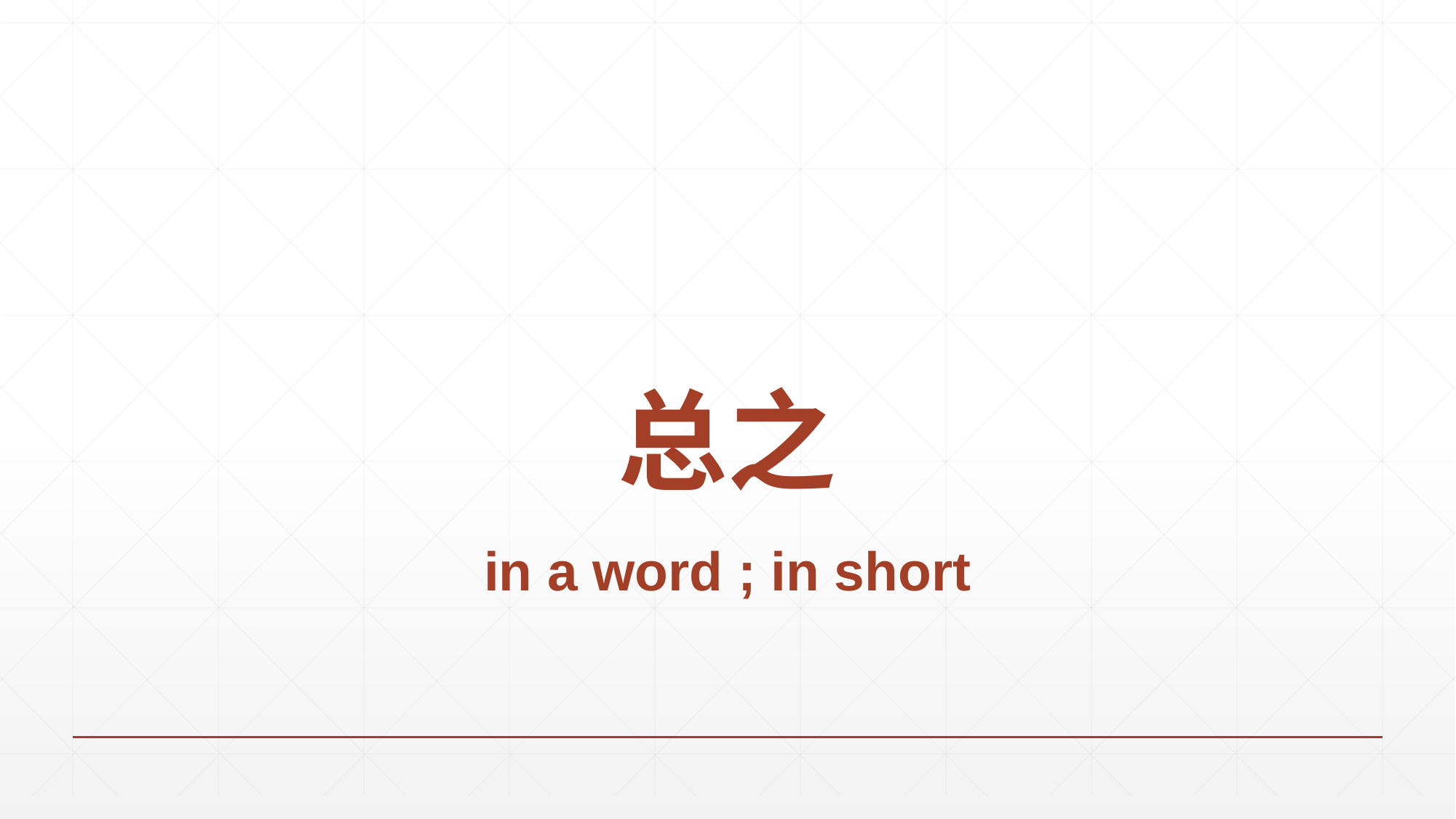

# 总之 in a word ; in short